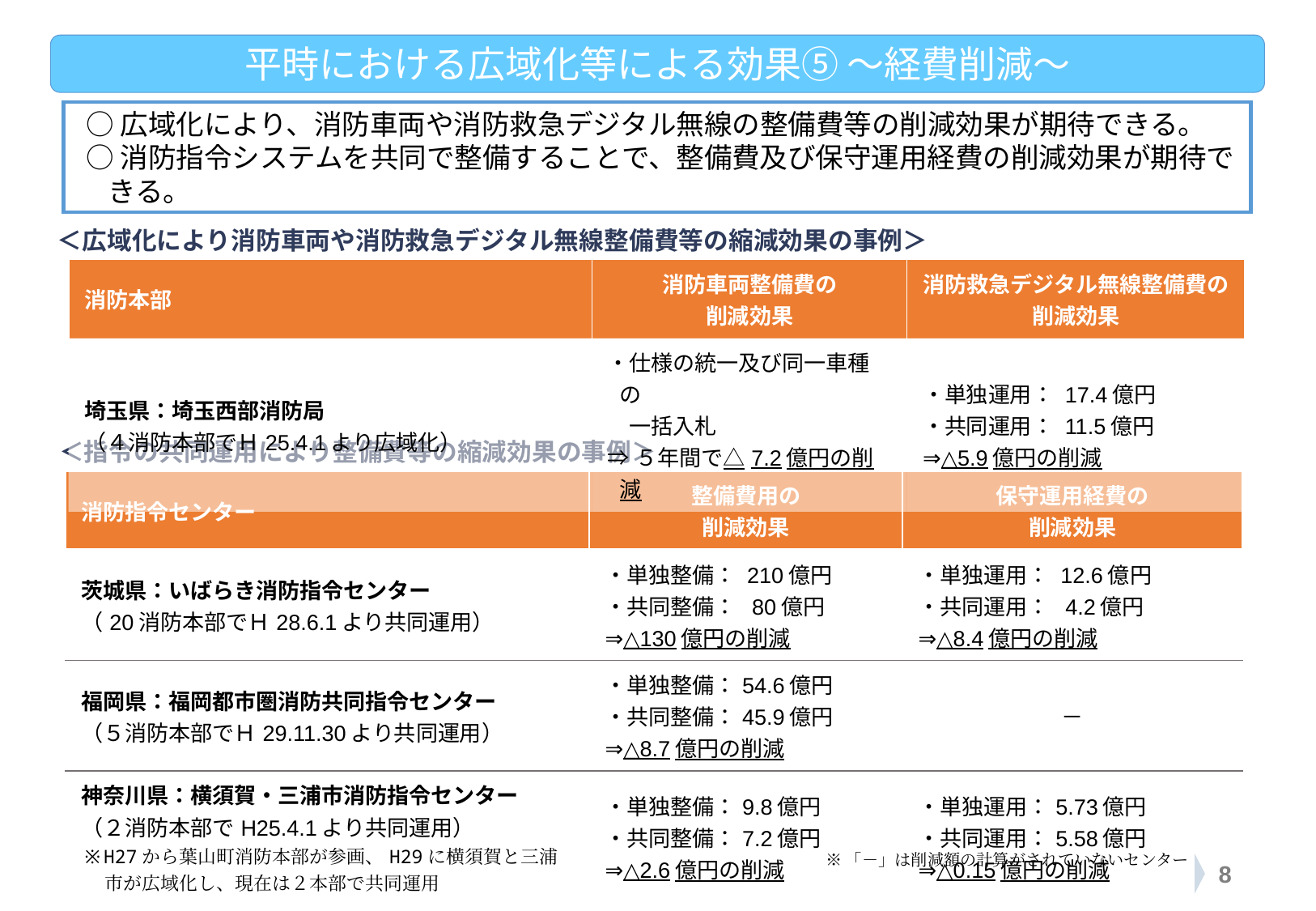

平時における広域化等による効果⑤ ～経費削減～
○広域化により、消防車両や消防救急デジタル無線の整備費等の削減効果が期待できる。
○消防指令システムを共同で整備することで、整備費及び保守運用経費の削減効果が期待できる。
＜広域化により消防車両や消防救急デジタル無線整備費等の縮減効果の事例＞
| 消防本部 | 消防車両整備費の 削減効果 | 消防救急デジタル無線整備費の 削減効果 |
| --- | --- | --- |
| 埼玉県：埼玉西部消防局 （４消防本部でＨ25.4.1より広域化） | ・仕様の統一及び同一車種の 　一括入札 ⇒５年間で△7.2億円の削減 | ・単独運用： 17.4億円 ・共同運用： 11.5億円 ⇒△5.9億円の削減 |
＜指令の共同運用により整備費等の縮減効果の事例＞
| 消防指令センター | 整備費用の 削減効果 | 保守運用経費の 削減効果 |
| --- | --- | --- |
| 茨城県：いばらき消防指令センター （20消防本部でＨ28.6.1より共同運用） | ・単独整備： 210億円 ・共同整備： 80億円 ⇒△130億円の削減 | ・単独運用： 12.6億円 ・共同運用： 4.2億円 ⇒△8.4億円の削減 |
| 福岡県：福岡都市圏消防共同指令センター （５消防本部でＨ29.11.30より共同運用） | ・単独整備：54.6億円 ・共同整備：45.9億円 ⇒△8.7億円の削減 | － |
| 神奈川県：横須賀・三浦市消防指令センター （２消防本部でH25.4.1より共同運用） ※H27から葉山町消防本部が参画、H29に横須賀と三浦市が広域化し、現在は２本部で共同運用 | ・単独整備：9.8億円 ・共同整備：7.2億円 ⇒△2.6億円の削減 | ・単独運用：5.73億円 ・共同運用：5.58億円 ⇒△0.15億円の削減 |
※「－」は削減額の計算がされていないセンター